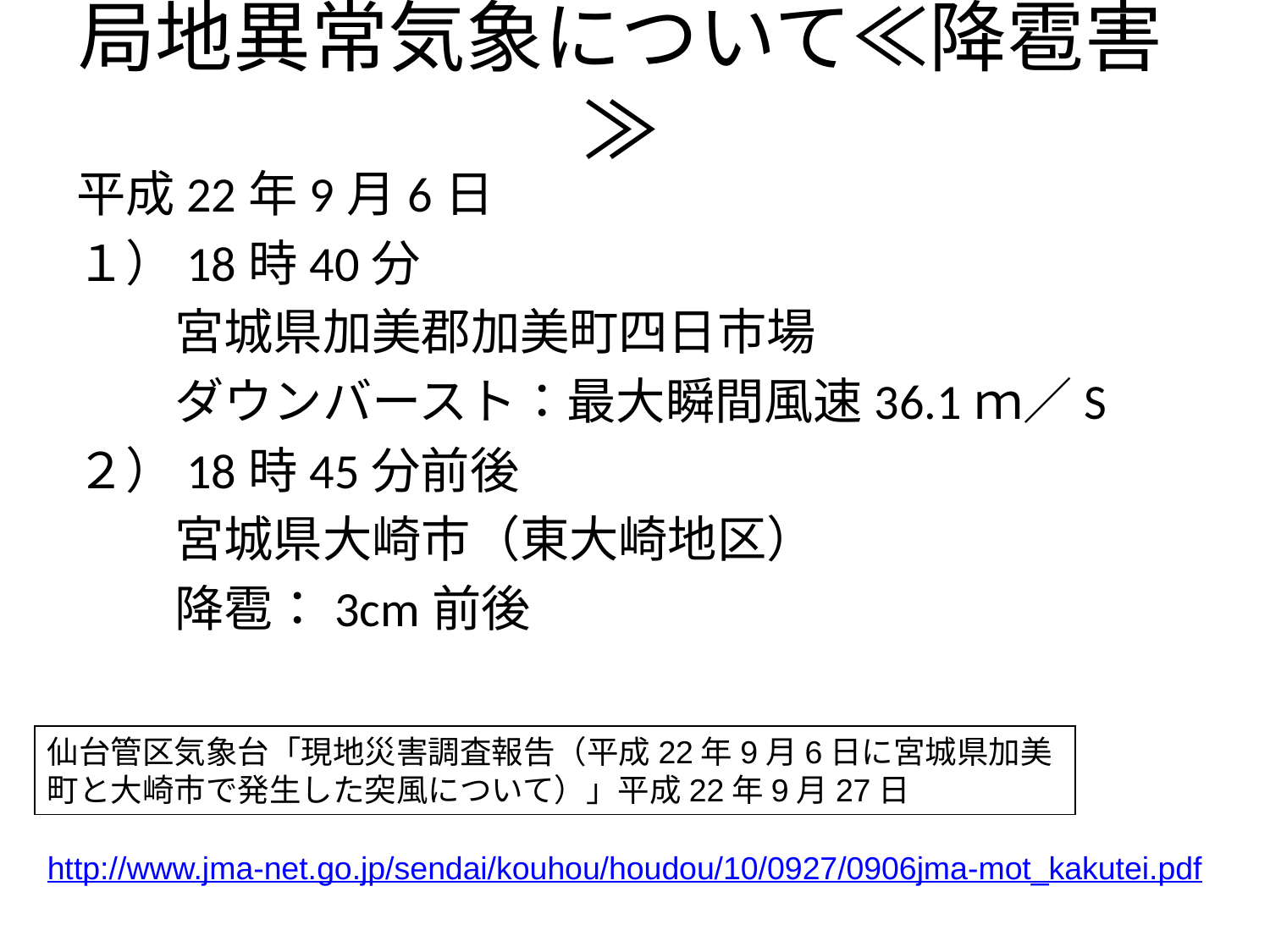

# 局地異常気象について≪降雹害≫
平成22年9月6日
１）18時40分
　　宮城県加美郡加美町四日市場
　　ダウンバースト：最大瞬間風速36.1ｍ／S
２）18時45分前後
　　宮城県大崎市（東大崎地区）
　　降雹：3cm前後

仙台管区気象台「現地災害調査報告（平成22年9月6日に宮城県加美町と大崎市で発生した突風について）」平成22年9月27日
http://www.jma-net.go.jp/sendai/kouhou/houdou/10/0927/0906jma-mot_kakutei.pdf